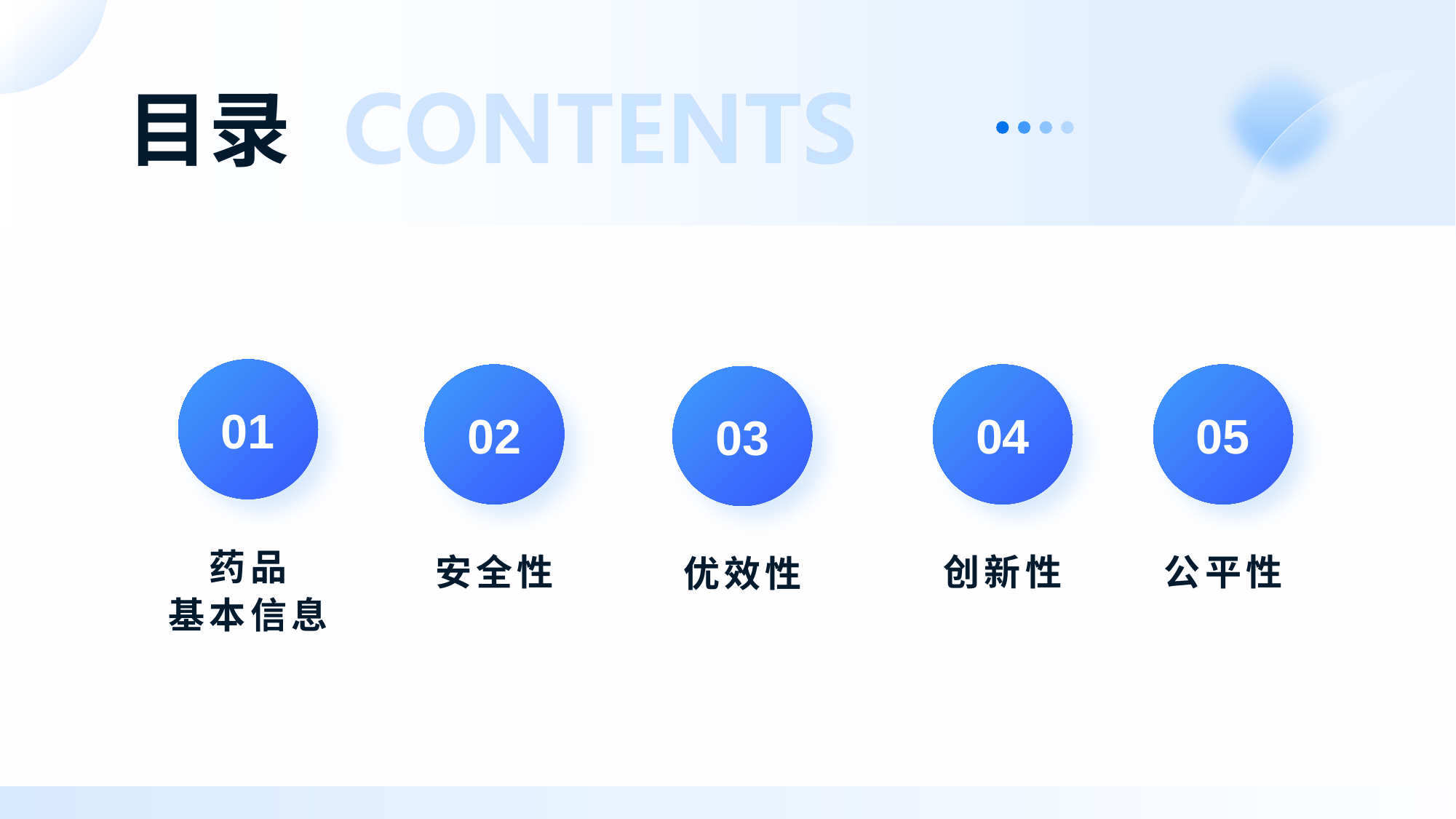

# 目录

01
药品
基本信息
02
安全性
04
创新性
05
公平性
03
优效性